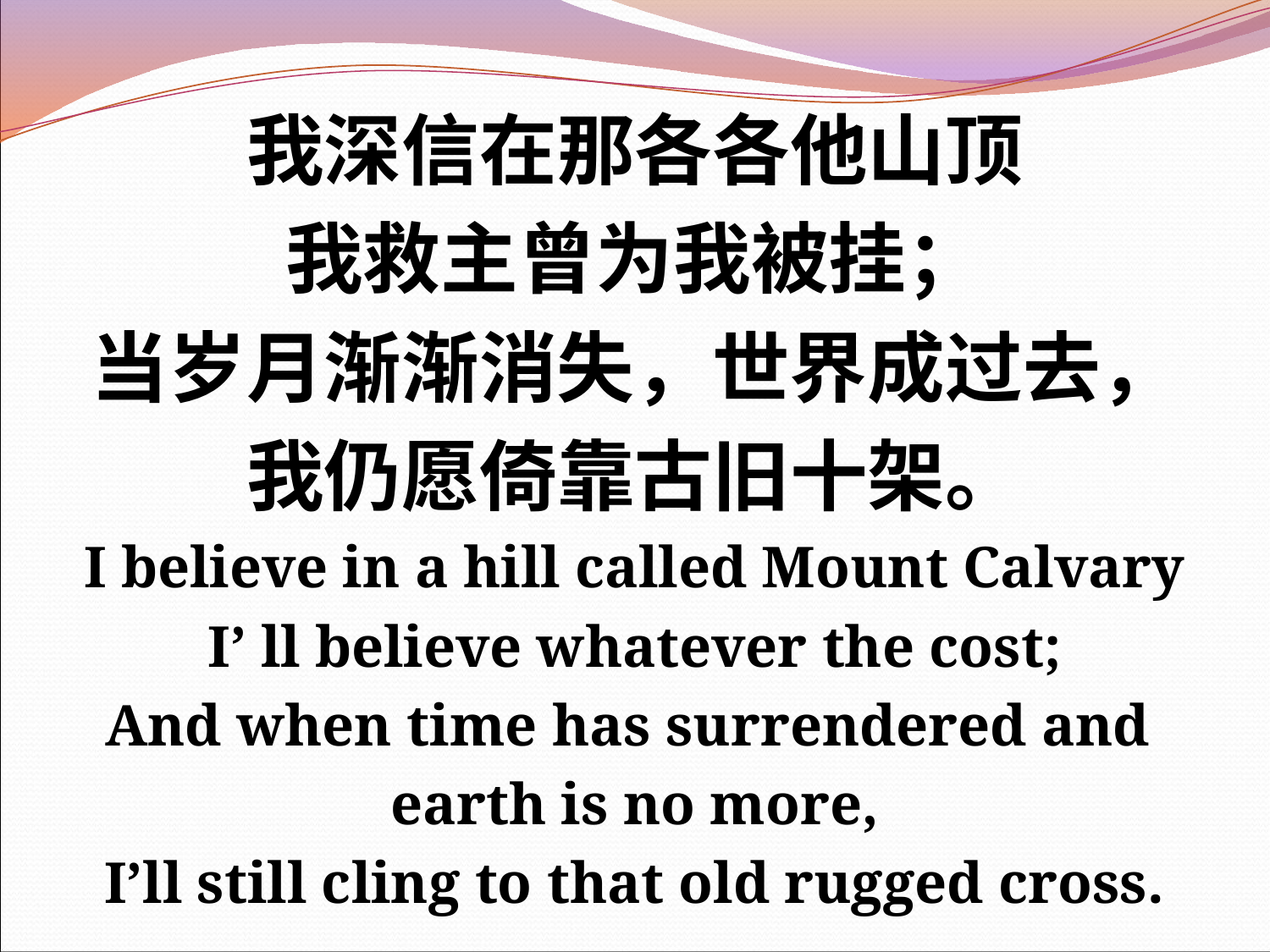

我深信在那各各他山顶
我救主曾为我被挂；
当岁月渐渐消失，世界成过去，
我仍愿倚靠古旧十架。
I believe in a hill called Mount Calvary
I’ ll believe whatever the cost;
And when time has surrendered and
earth is no more,
I’ll still cling to that old rugged cross.